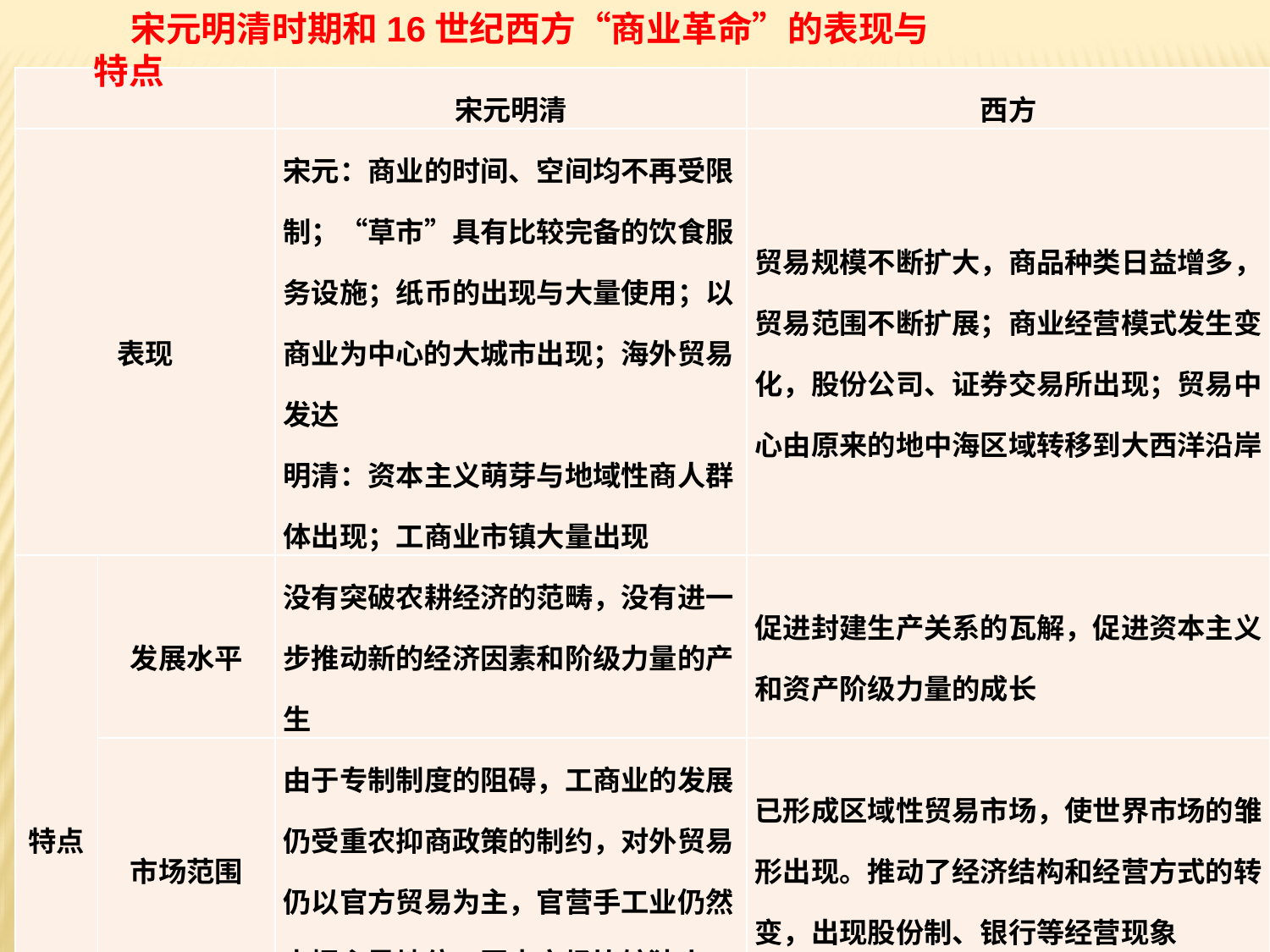

宋元明清时期和16世纪西方“商业革命”的表现与特点

|  |  | 宋元明清 | 西方 |
| --- | --- | --- | --- |
| 表现 |  | 宋元：商业的时间、空间均不再受限制；“草市”具有比较完备的饮食服务设施；纸币的出现与大量使用；以商业为中心的大城市出现；海外贸易发达 明清：资本主义萌芽与地域性商人群体出现；工商业市镇大量出现 | 贸易规模不断扩大，商品种类日益增多，贸易范围不断扩展；商业经营模式发生变化，股份公司、证券交易所出现；贸易中心由原来的地中海区域转移到大西洋沿岸 |
| 特点 | 发展水平 | 没有突破农耕经济的范畴，没有进一步推动新的经济因素和阶级力量的产生 | 促进封建生产关系的瓦解，促进资本主义和资产阶级力量的成长 |
|  | 市场范围 | 由于专制制度的阻碍，工商业的发展仍受重农抑商政策的制约，对外贸易仍以官方贸易为主，官营手工业仍然占据主导地位，国内市场比较狭小 | 已形成区域性贸易市场，使世界市场的雏形出现。推动了经济结构和经营方式的转变，出现股份制、银行等经营现象 |
|  | 影响 | 没有推动封建生产方式(生产关系)向资本主义生产方式迈进 | 使西欧封建制度瓦解；推动了资本主义的发展 |